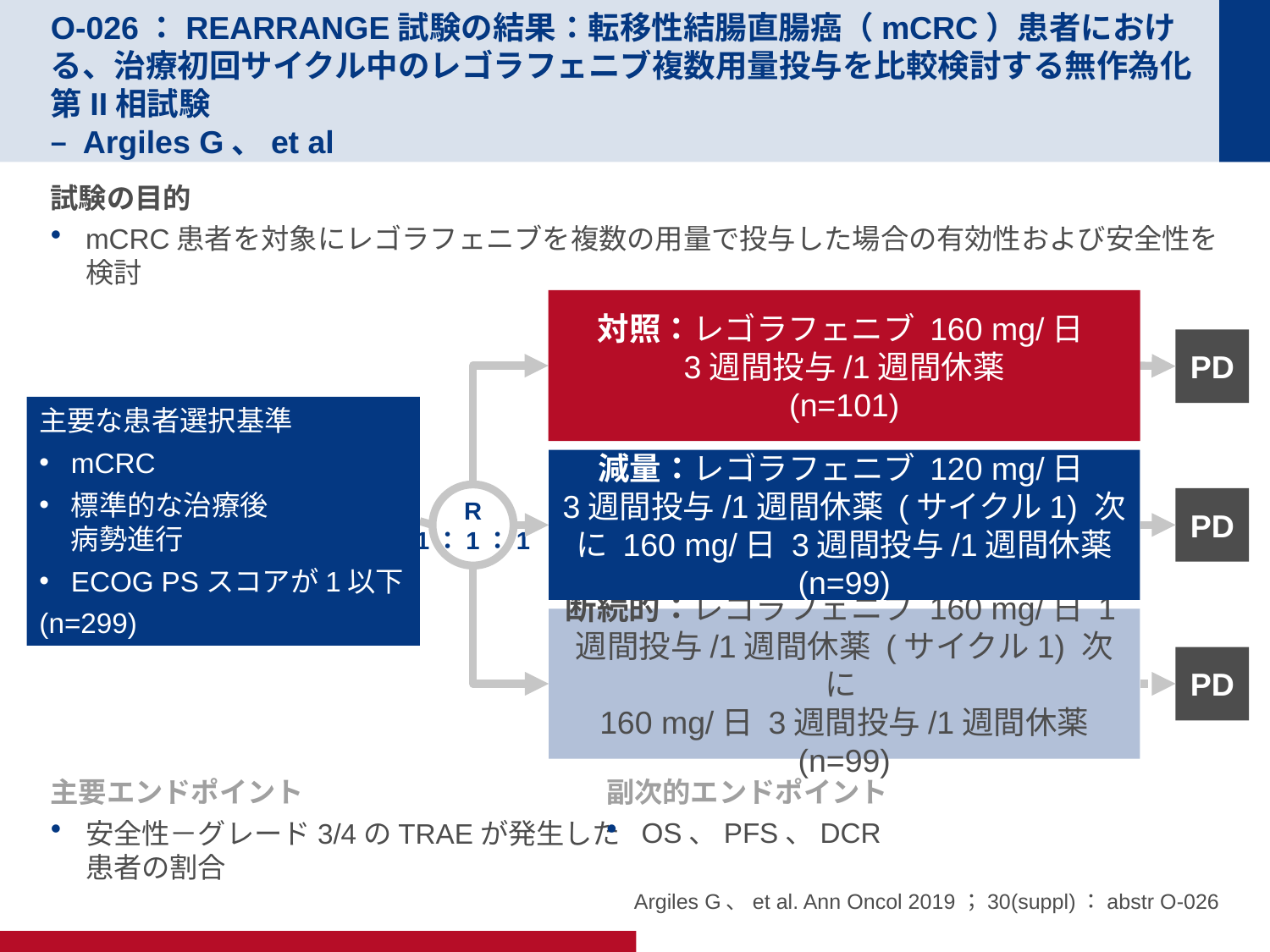

# O-026：REARRANGE試験の結果：転移性結腸直腸癌（mCRC）患者における、治療初回サイクル中のレゴラフェニブ複数用量投与を比較検討する無作為化第II相試験 – Argiles G、et al
試験の目的
mCRC患者を対象にレゴラフェニブを複数の用量で投与した場合の有効性および安全性を検討
対照：レゴラフェニブ 160 mg/日
3週間投与/1週間休薬
(n=101)
PD
主要な患者選択基準
mCRC
標準的な治療後
病勢進行
ECOG PSスコアが1以下
(n=299)
減量：レゴラフェニブ 120 mg/日
3週間投与/1週間休薬 (サイクル1) 次に 160 mg/日 3週間投与/1週間休薬
(n=99)
R
1：1：1
PD
断続的：レゴラフェニブ 160 mg/日 1週間投与/1週間休薬 (サイクル1) 次に
160 mg/日 3週間投与/1週間休薬
(n=99)
PD
主要エンドポイント
安全性－グレード3/4のTRAEが発生した
患者の割合

副次的エンドポイント
OS、PFS、DCR
Argiles G、et al. Ann Oncol 2019；30(suppl)：abstr O-026